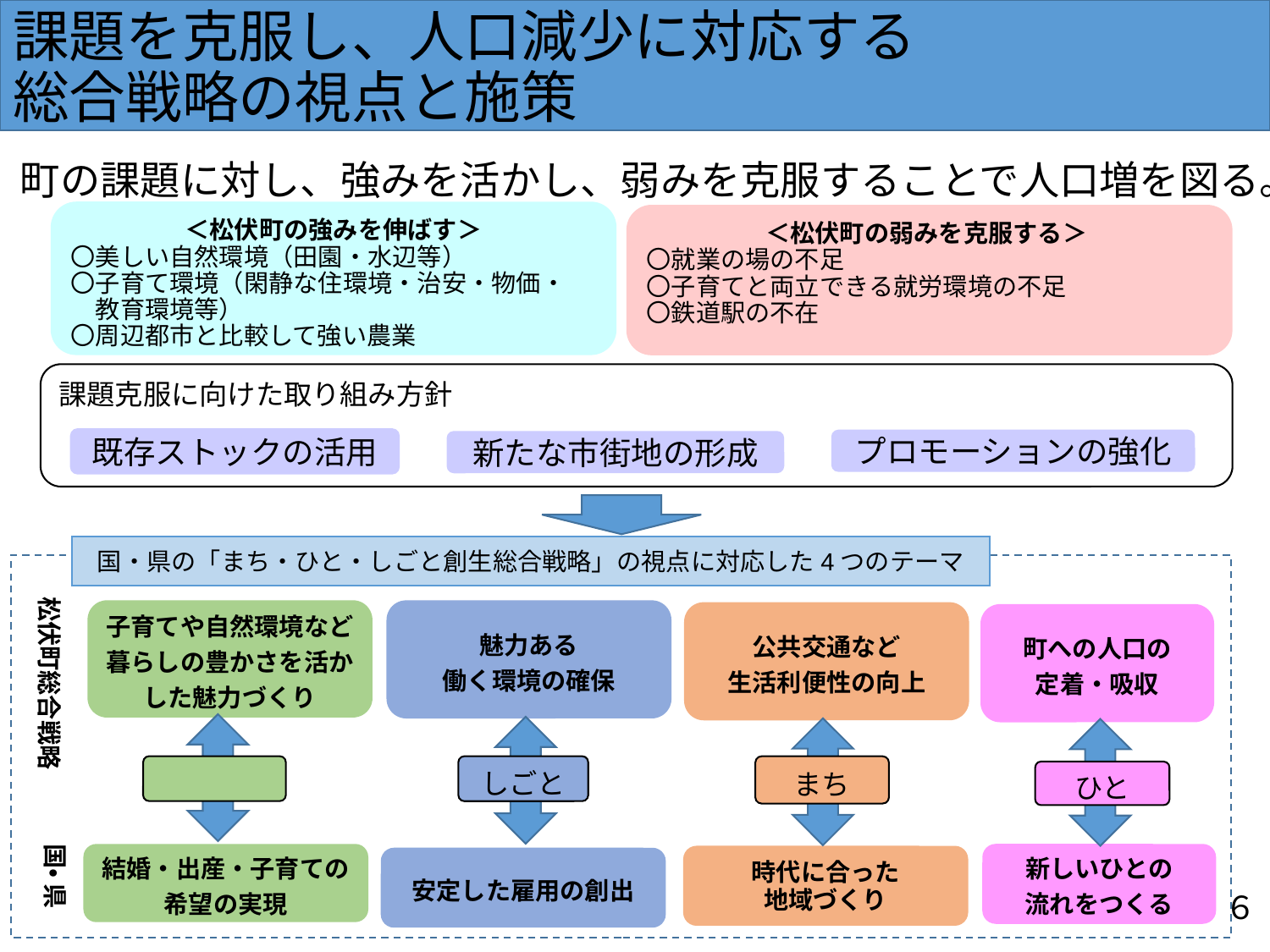

# 課題を克服し、人口減少に対応する 総合戦略の視点と施策
町の課題に対し、強みを活かし、弱みを克服することで人口増を図る。
＜松伏町の強みを伸ばす＞
〇美しい自然環境（田園・水辺等）
〇子育て環境（閑静な住環境・治安・物価・
　教育環境等）
〇周辺都市と比較して強い農業

＜松伏町の弱みを克服する＞
〇就業の場の不足
〇子育てと両立できる就労環境の不足
〇鉄道駅の不在
課題克服に向けた取り組み方針
既存ストックの活用
プロモーションの強化
新たな市街地の形成

国・県の「まち・ひと・しごと創生総合戦略」の視点に対応した4つのテーマ

松伏町総合戦略
魅力ある
働く環境の確保
子育てや自然環境など暮らしの豊かさを活かした魅力づくり
公共交通など
生活利便性の向上
町への人口の
定着・吸収

まち
子育て
しごと
ひと
国・ 県
結婚・出産・子育ての希望の実現
新しいひとの
流れをつくる
時代に合った
地域づくり
安定した雇用の創出
６